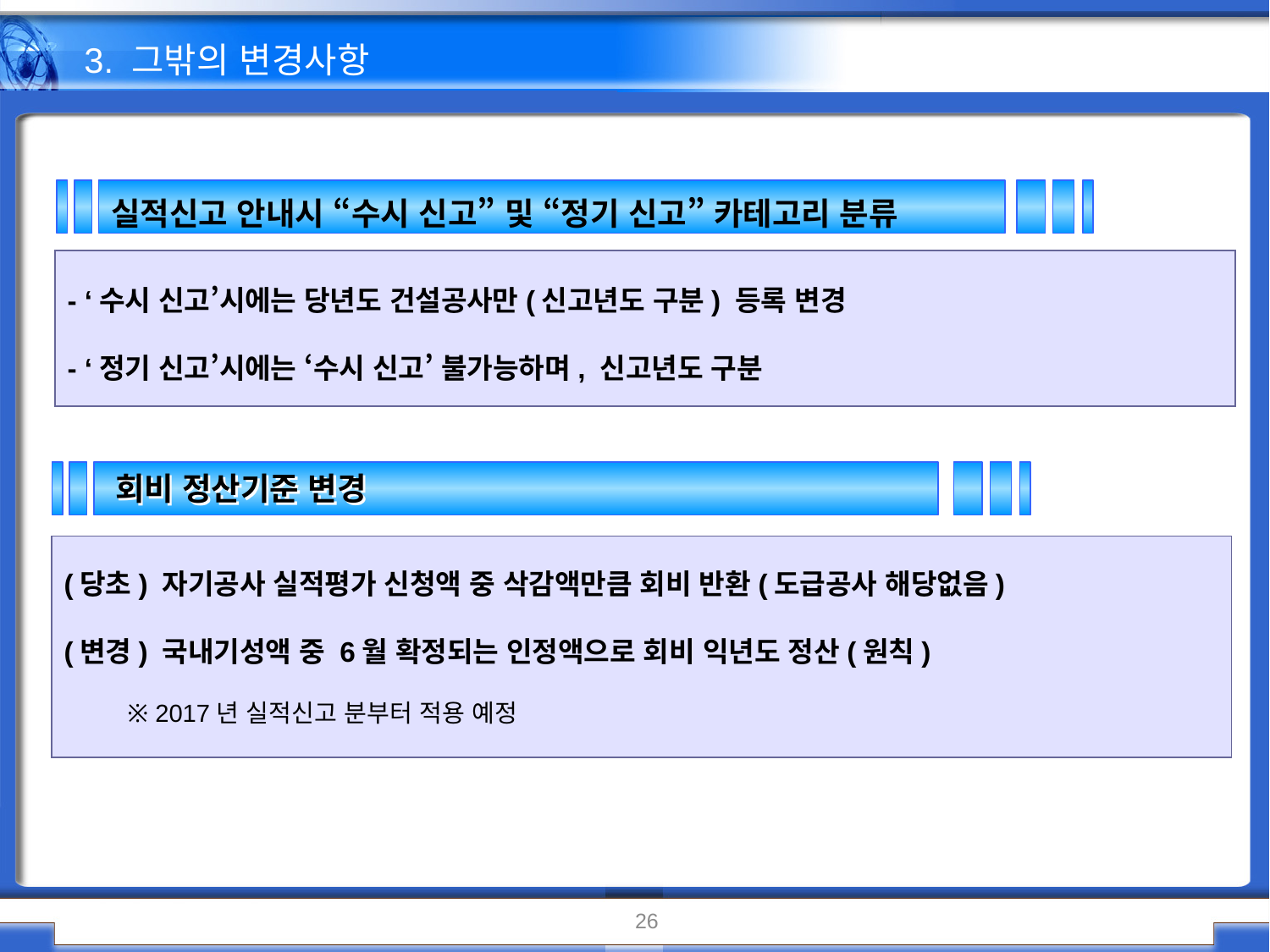

3. 그밖의 변경사항

실적신고 안내시 “수시 신고” 및 “정기 신고” 카테고리 분류

- ‘수시 신고’시에는 당년도 건설공사만(신고년도 구분) 등록 변경
- ‘정기 신고’시에는 ‘수시 신고’ 불가능하며, 신고년도 구분

회비 정산기준 변경
(당초) 자기공사 실적평가 신청액 중 삭감액만큼 회비 반환(도급공사 해당없음)
(변경) 국내기성액 중 6월 확정되는 인정액으로 회비 익년도 정산(원칙)
※ 2017년 실적신고 분부터 적용 예정

26